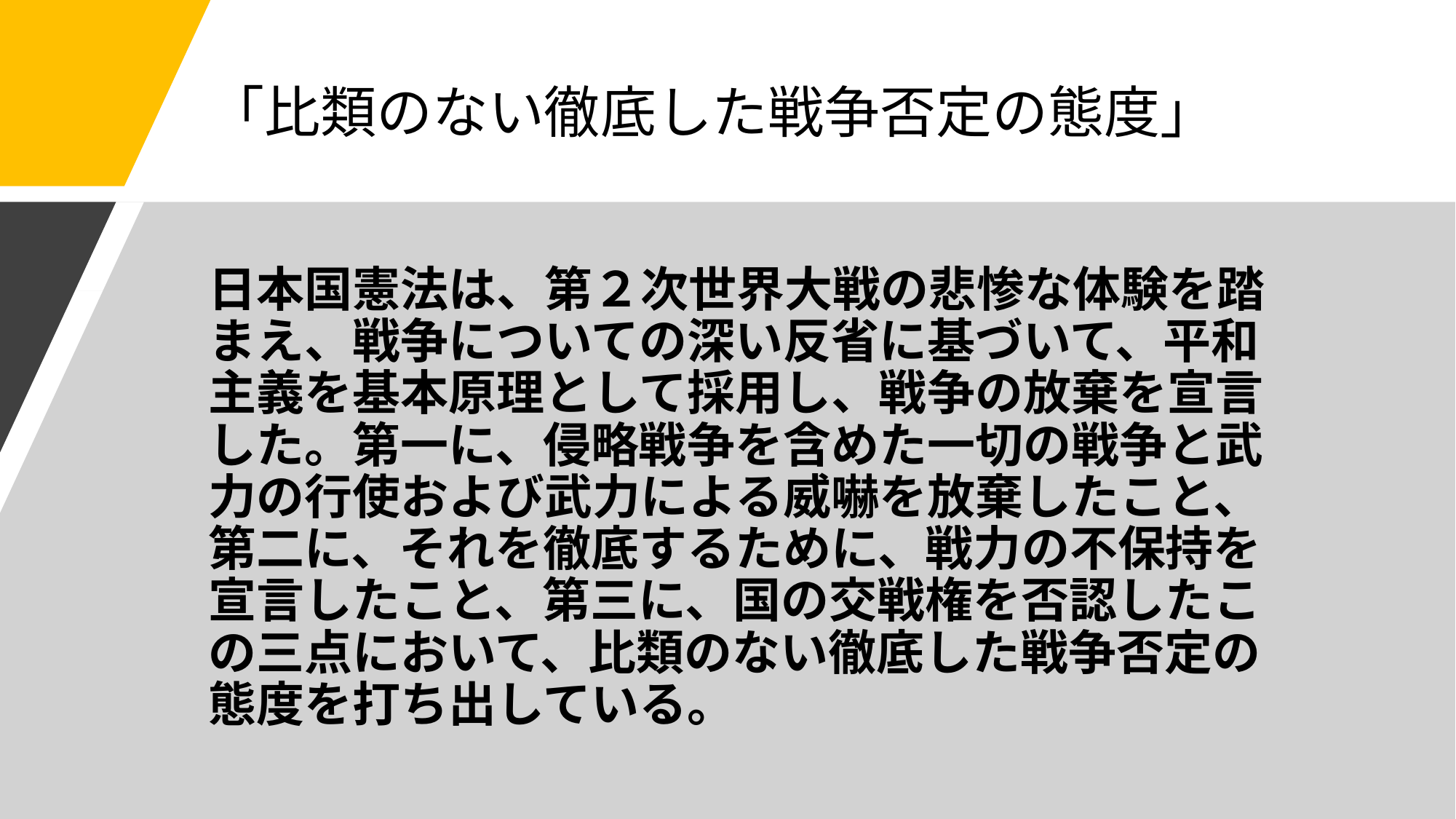

# 「比類のない徹底した戦争否定の態度」

日本国憲法は、第２次世界大戦の悲惨な体験を踏まえ、戦争についての深い反省に基づいて、平和主義を基本原理として採用し、戦争の放棄を宣言した。第一に、侵略戦争を含めた一切の戦争と武力の行使および武力による威嚇を放棄したこと、第二に、それを徹底するために、戦力の不保持を宣言したこと、第三に、国の交戦権を否認したこの三点において、比類のない徹底した戦争否定の態度を打ち出している。